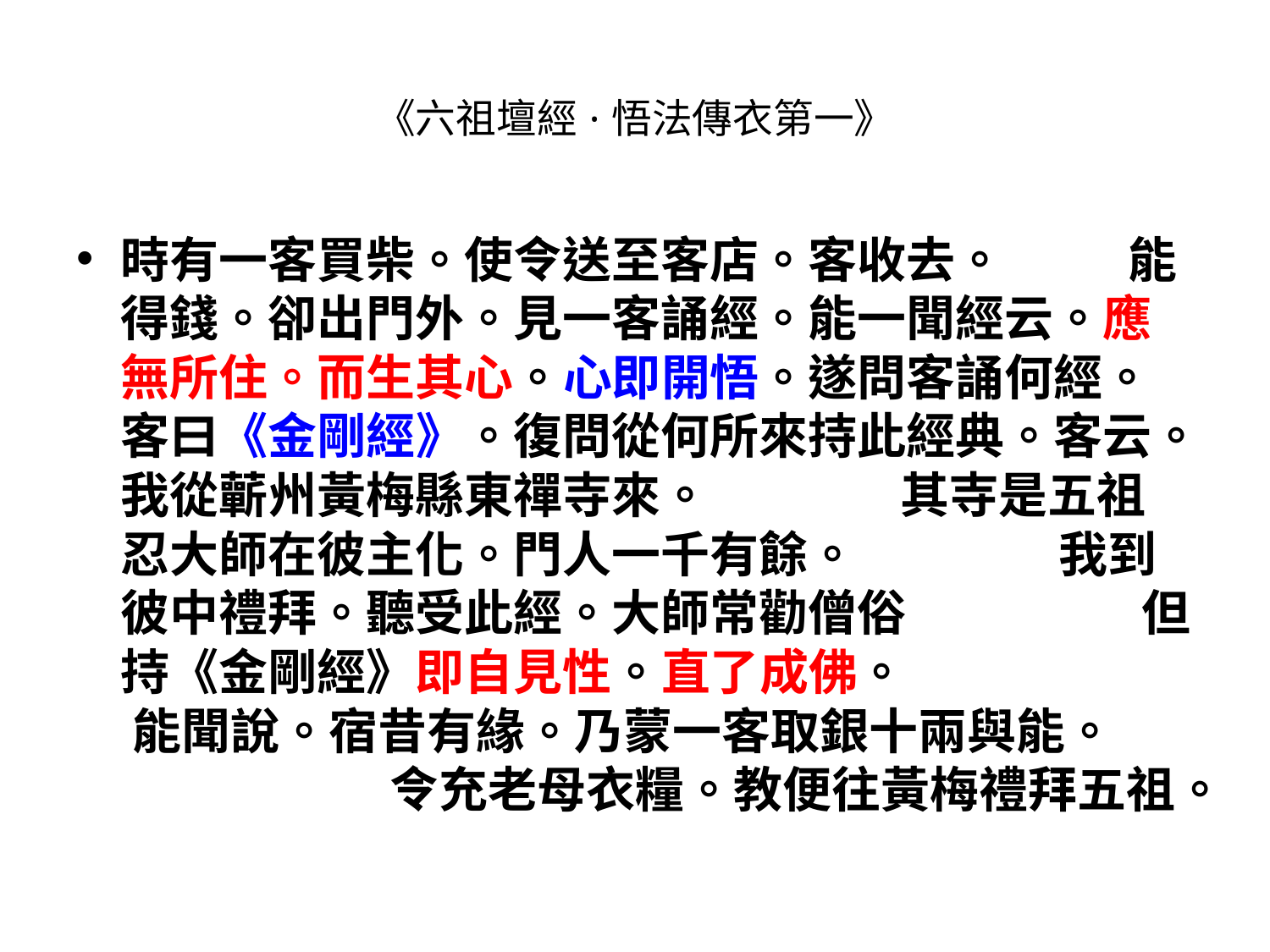

# 《六祖壇經·悟法傳衣第一》
時有一客買柴。使令送至客店。客收去。           能得錢。卻出門外。見一客誦經。能一聞經云。應無所住。而生其心。心即開悟。遂問客誦何經。客曰《金剛經》。復問從何所來持此經典。客云。我從蘄州黃梅縣東禪寺來。                 其寺是五祖忍大師在彼主化。門人一千有餘。                  我到彼中禮拜。聽受此經。大師常勸僧俗                     但持《金剛經》即自見性。直了成佛。                           能聞說。宿昔有緣。乃蒙一客取銀十兩與能。                                令充老母衣糧。教便往黃梅禮拜五祖。